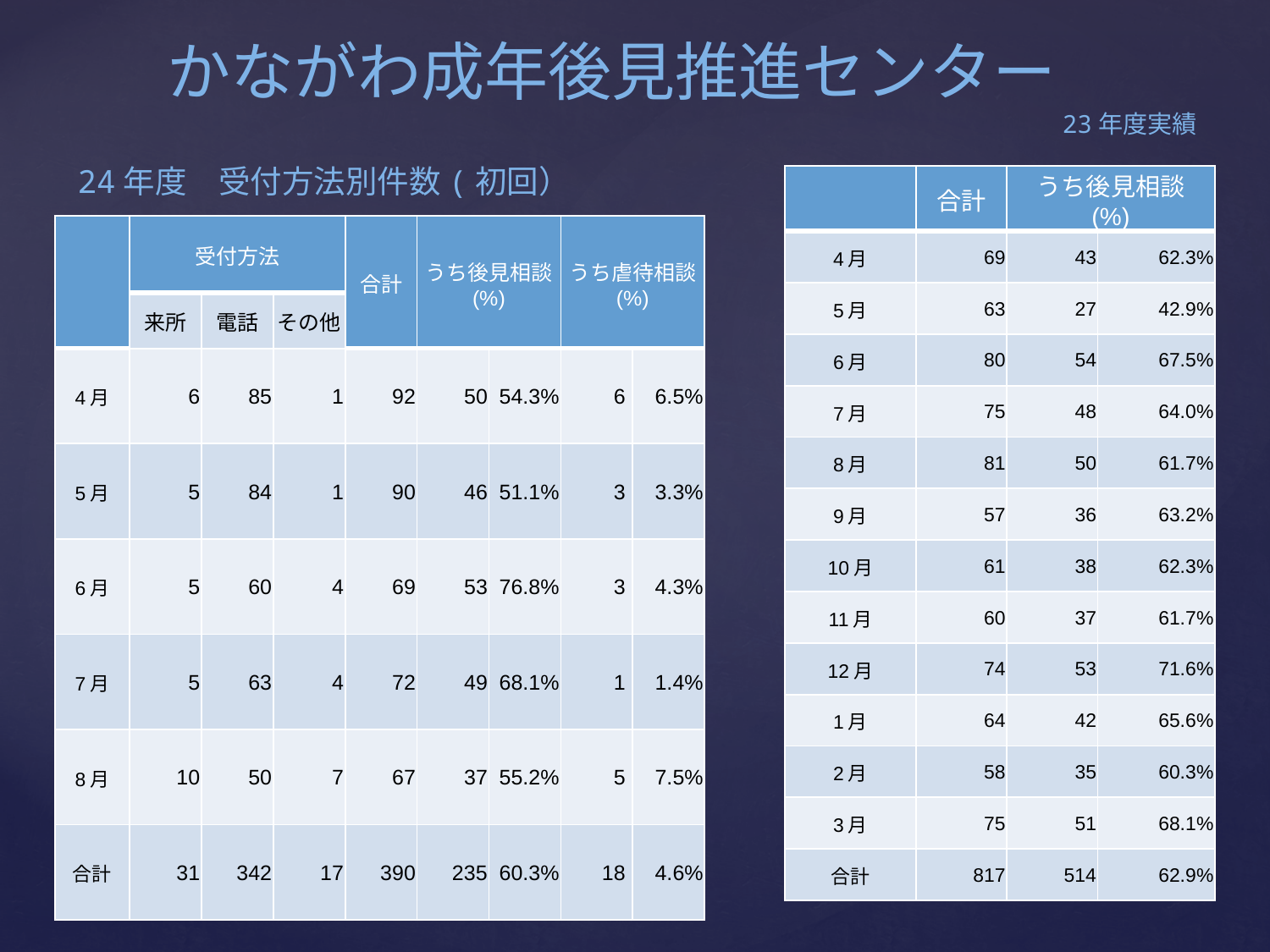

# かながわ成年後見推進センター
23年度実績
24年度　受付方法別件数(初回）
|  | 合計 | うち後見相談 (%) |  |
| --- | --- | --- | --- |
| 4月 | 69 | 43 | 62.3% |
| 5月 | 63 | 27 | 42.9% |
| 6月 | 80 | 54 | 67.5% |
| 7月 | 75 | 48 | 64.0% |
| 8月 | 81 | 50 | 61.7% |
| 9月 | 57 | 36 | 63.2% |
| 10月 | 61 | 38 | 62.3% |
| 11月 | 60 | 37 | 61.7% |
| 12月 | 74 | 53 | 71.6% |
| 1月 | 64 | 42 | 65.6% |
| 2月 | 58 | 35 | 60.3% |
| 3月 | 75 | 51 | 68.1% |
| 合計 | 817 | 514 | 62.9% |
|  | 受付方法 |  |  | 合計 | うち後見相談 (%) |  | うち虐待相談 (%) |  |
| --- | --- | --- | --- | --- | --- | --- | --- | --- |
|  | 来所 | 電話 | その他 |  |  |  |  |  |
| 4月 | 6 | 85 | 1 | 92 | 50 | 54.3% | 6 | 6.5% |
| 5月 | 5 | 84 | 1 | 90 | 46 | 51.1% | 3 | 3.3% |
| 6月 | 5 | 60 | 4 | 69 | 53 | 76.8% | 3 | 4.3% |
| 7月 | 5 | 63 | 4 | 72 | 49 | 68.1% | 1 | 1.4% |
| 8月 | 10 | 50 | 7 | 67 | 37 | 55.2% | 5 | 7.5% |
| 合計 | 31 | 342 | 17 | 390 | 235 | 60.3% | 18 | 4.6% |